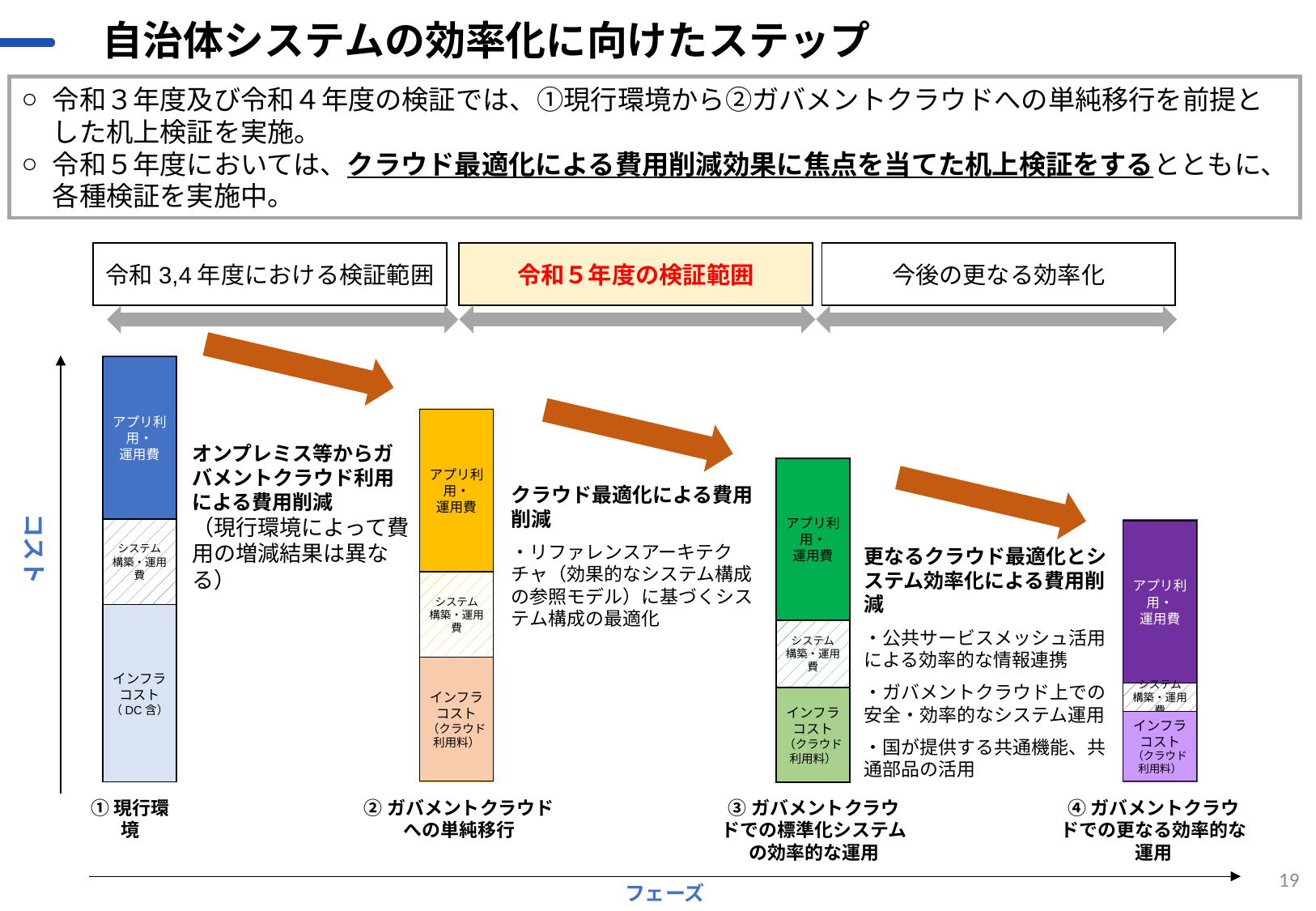

# 自治体システムの効率化に向けたステップ
令和３年度及び令和４年度の検証では、①現行環境から②ガバメントクラウドへの単純移行を前提とした机上検証を実施。
令和５年度においては、クラウド最適化による費用削減効果に焦点を当てた机上検証をするとともに、各種検証を実施中。
令和3,4年度における検証範囲
令和５年度の検証範囲
今後の更なる効率化

アプリ利用・
運用費

アプリ利用・
運用費
オンプレミス等からガバメントクラウド利用による費用削減
（現行環境によって費用の増減結果は異なる）
アプリ利用・
運用費

クラウド最適化による費用削減
・リファレンスアーキテクチャ（効果的なシステム構成の参照モデル）に基づくシステム構成の最適化

コスト
システム
構築・運用費

アプリ利用・
運用費
更なるクラウド最適化とシステム効率化による費用削減
・公共サービスメッシュ活用による効率的な情報連携
・ガバメントクラウド上での安全・効率的なシステム運用
・国が提供する共通機能、共通部品の活用

システム
構築・運用費
インフラ
コスト
（DC含）
システム
構築・運用費
インフラ
コスト
（クラウド利用料）
システム
構築・運用費
インフラ
コスト
（クラウド利用料）
インフラ
コスト
（クラウド利用料）
①現行環境
②ガバメントクラウドへの単純移行
③ガバメントクラウドでの標準化システムの効率的な運用
④ガバメントクラウドでの更なる効率的な運用
19
フェーズ